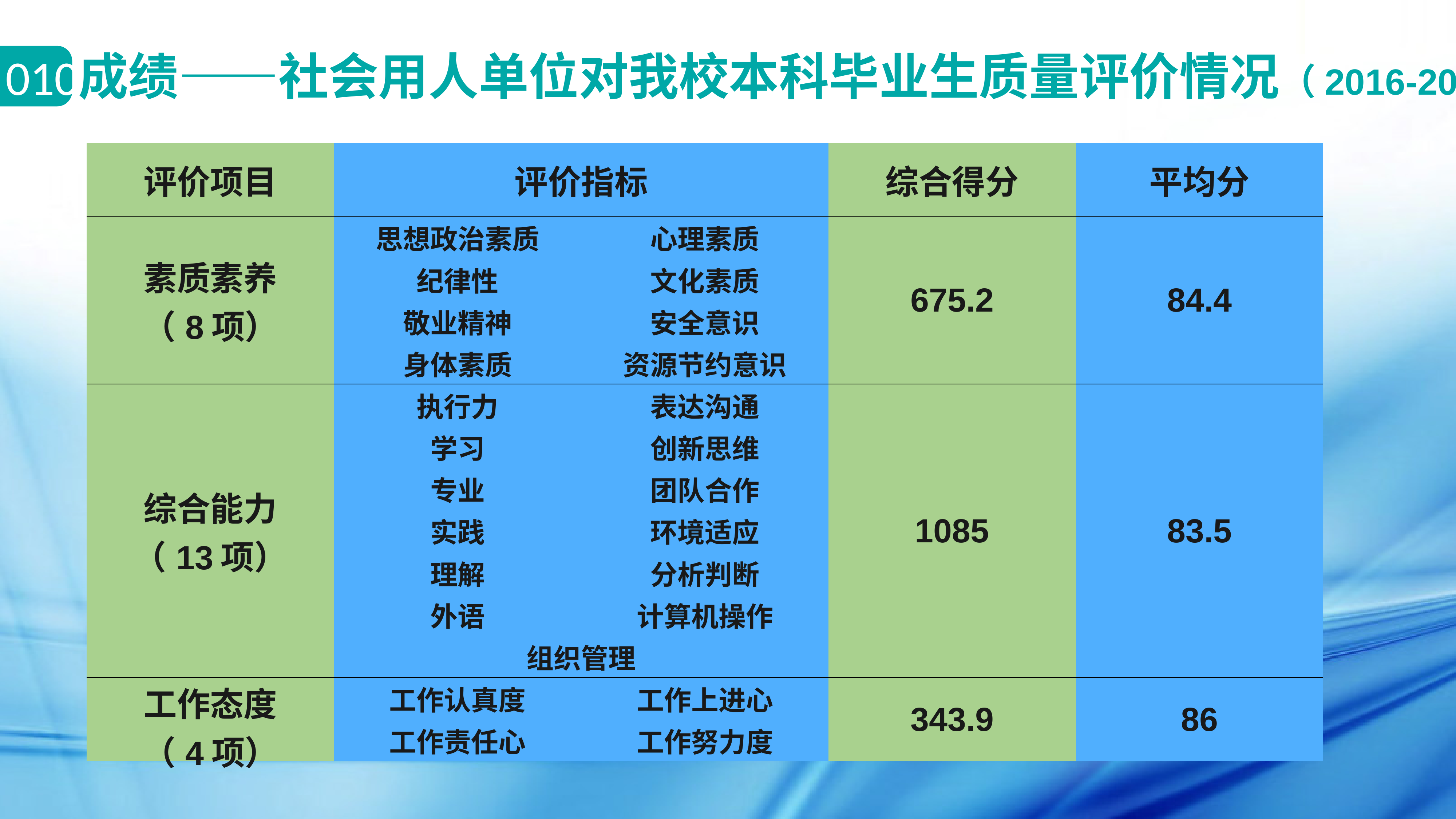

成绩——社会用人单位对我校本科毕业生质量评价情况（2016-2017）
010

| 评价项目 | 评价指标 |  | 综合得分 | 平均分 |
| --- | --- | --- | --- | --- |
| 素质素养 （8项） | 思想政治素质 | 心理素质 | 675.2 | 84.4 |
|  | 纪律性 | 文化素质 |  |  |
|  | 敬业精神 | 安全意识 |  |  |
|  | 身体素质 | 资源节约意识 |  |  |
| 综合能力 （13项） | 执行力 | 表达沟通 | 1085 | 83.5 |
|  | 学习 | 创新思维 |  |  |
|  | 专业 | 团队合作 |  |  |
|  | 实践 | 环境适应 |  |  |
|  | 理解 | 分析判断 |  |  |
|  | 外语 | 计算机操作 |  |  |
|  | 组织管理 |  |  |  |
| 工作态度 （4项） | 工作认真度 | 工作上进心 | 343.9 | 86 |
|  | 工作责任心 | 工作努力度 |  |  |